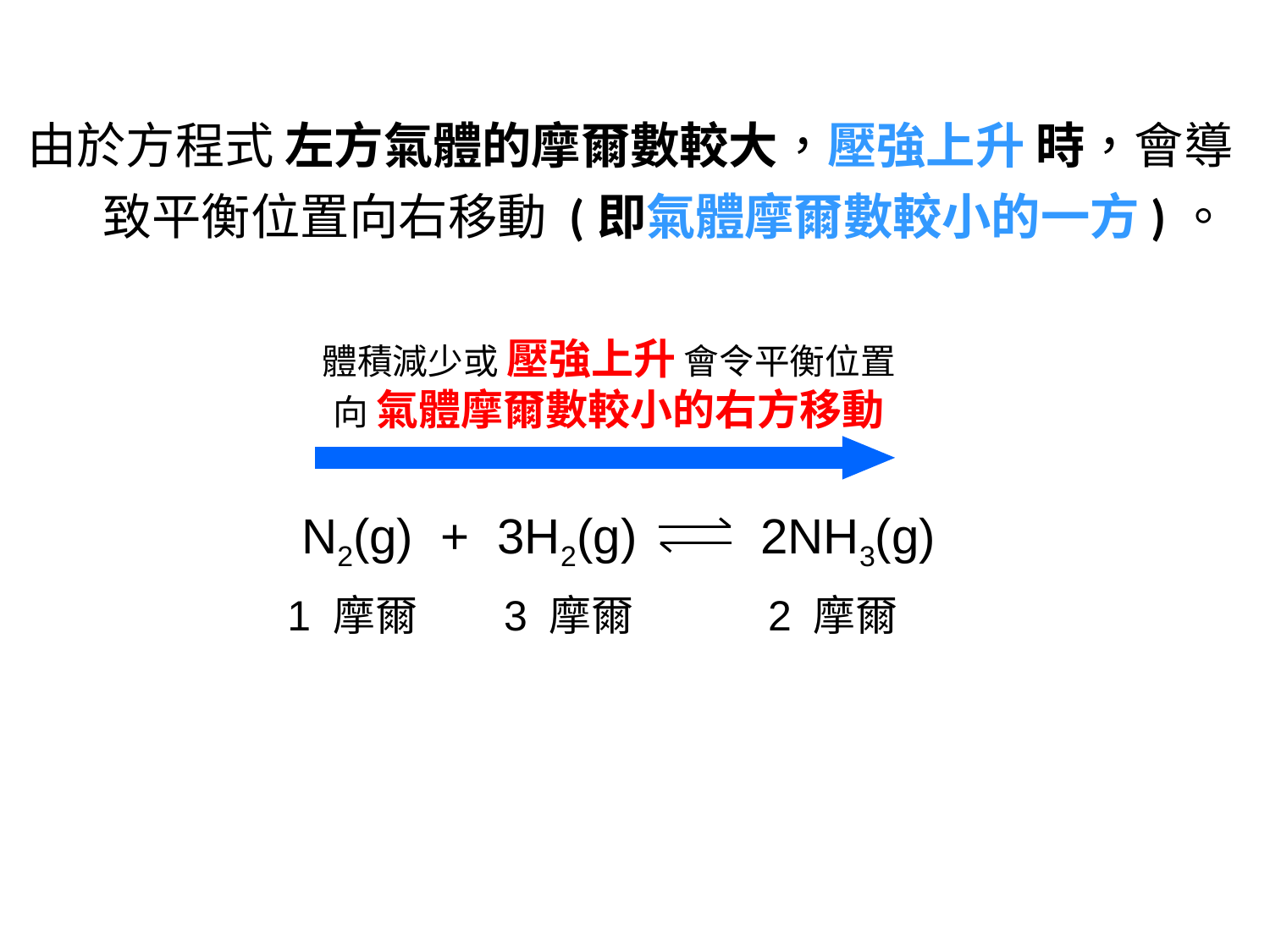

由於方程式 左方氣體的摩爾數較大，壓強上升 時，會導致平衡位置向右移動 (即氣體摩爾數較小的一方)。
體積減少或 壓強上升 會令平衡位置
向 氣體摩爾數較小的右方移動

N2(g)  +  3H2(g)         2NH3(g)
1 摩爾        3 摩爾             2 摩爾